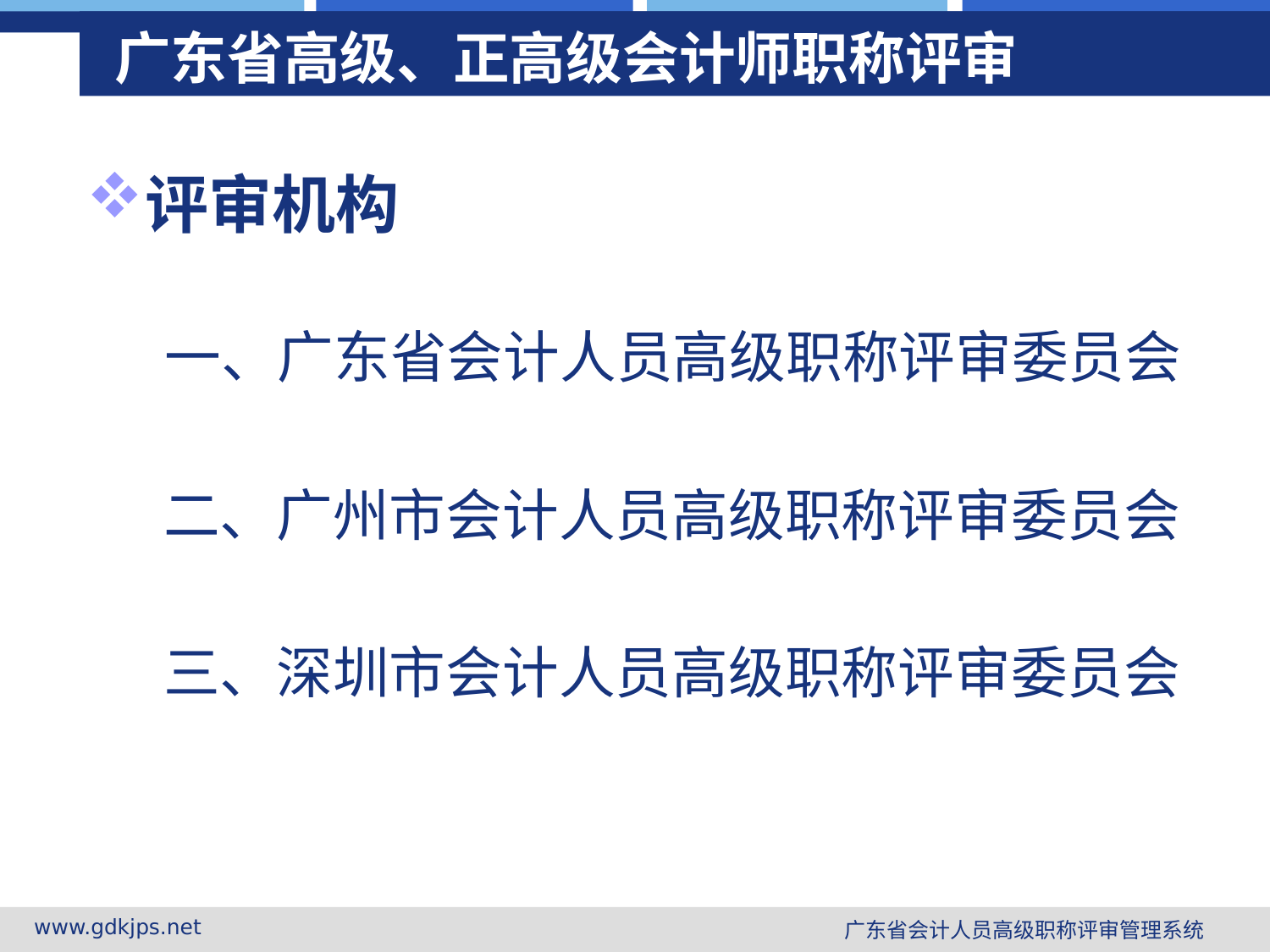

# 广东省高级、正高级会计师职称评审
评审机构

     一、广东省会计人员高级职称评审委员会

     二、广州市会计人员高级职称评审委员会

     三、深圳市会计人员高级职称评审委员会

www.gdkjps.net
广东省会计人员高级职称评审管理系统